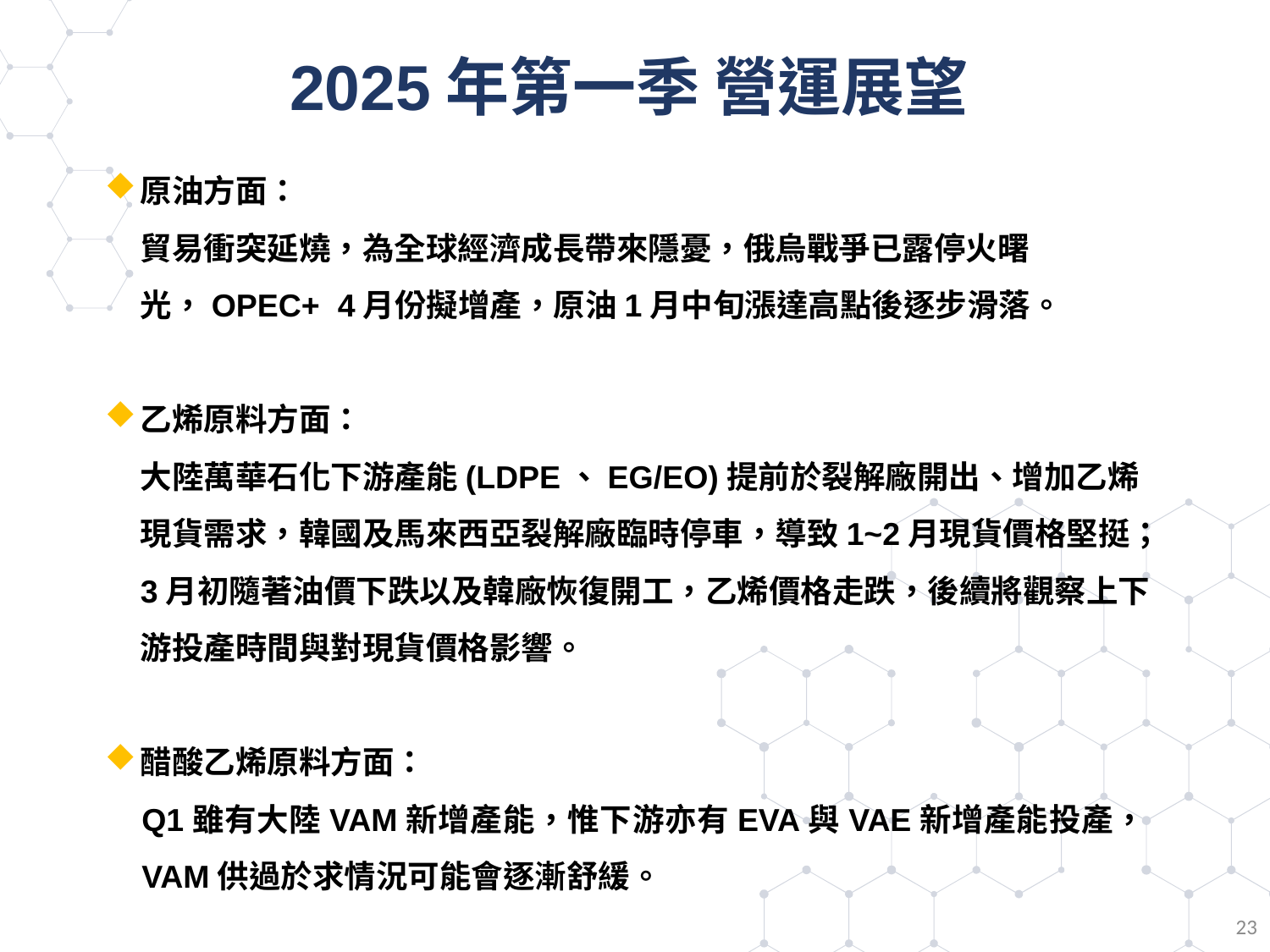

# 2025年第一季 營運展望
原油方面：
貿易衝突延燒，為全球經濟成長帶來隱憂，俄烏戰爭已露停火曙光，OPEC+  4月份擬增產，原油1月中旬漲達高點後逐步滑落。

乙烯原料方面：
大陸萬華石化下游產能(LDPE、EG/EO)提前於裂解廠開出、增加乙烯現貨需求，韓國及馬來西亞裂解廠臨時停車，導致1~2月現貨價格堅挺；3月初隨著油價下跌以及韓廠恢復開工，乙烯價格走跌，後續將觀察上下游投產時間與對現貨價格影響。
醋酸乙烯原料方面：
Q1雖有大陸VAM新增產能，惟下游亦有EVA與VAE新增產能投產，VAM供過於求情況可能會逐漸舒緩。
23